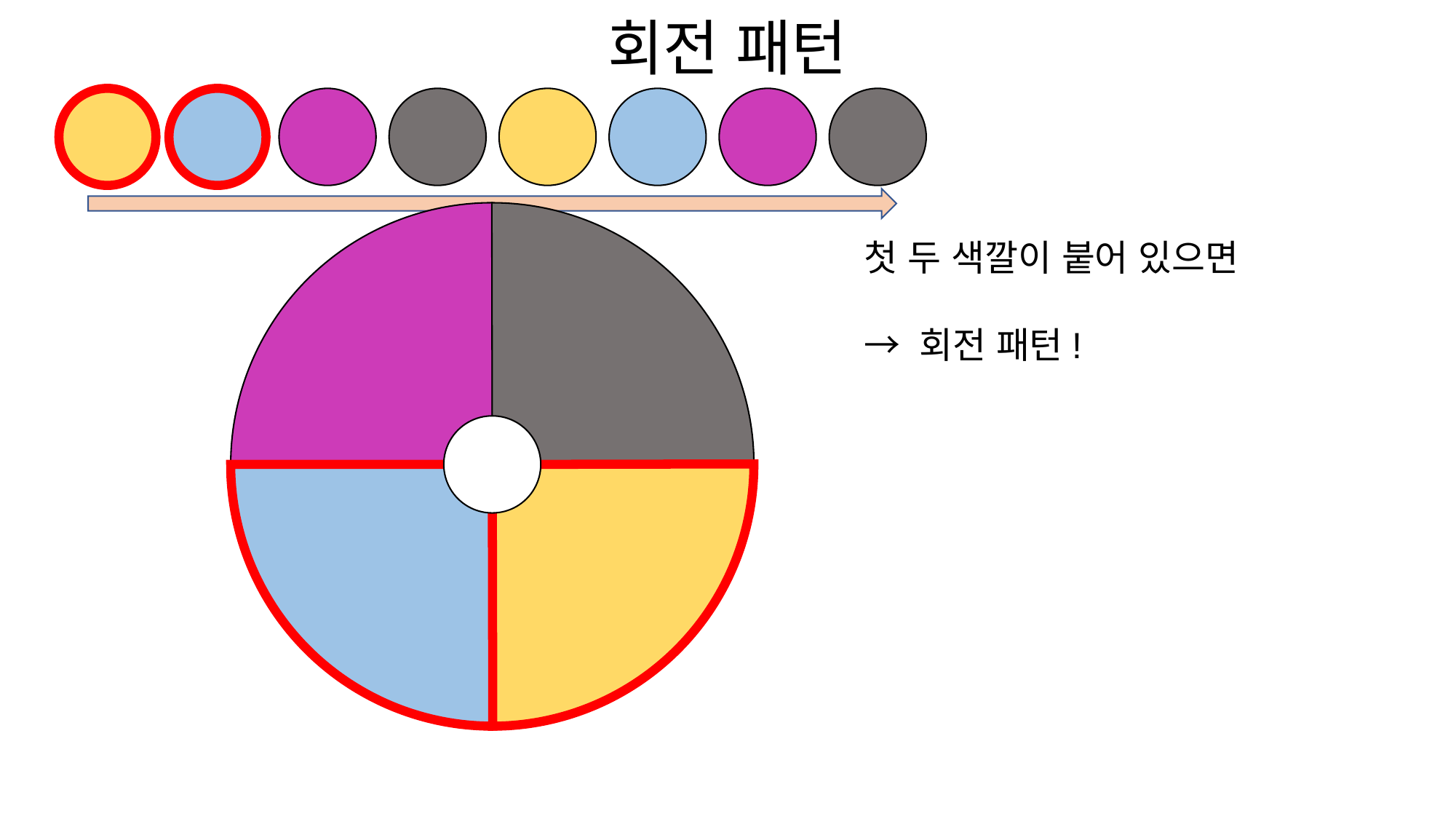

회전 패턴

첫 두 색깔이 붙어 있으면

→ 회전 패턴!